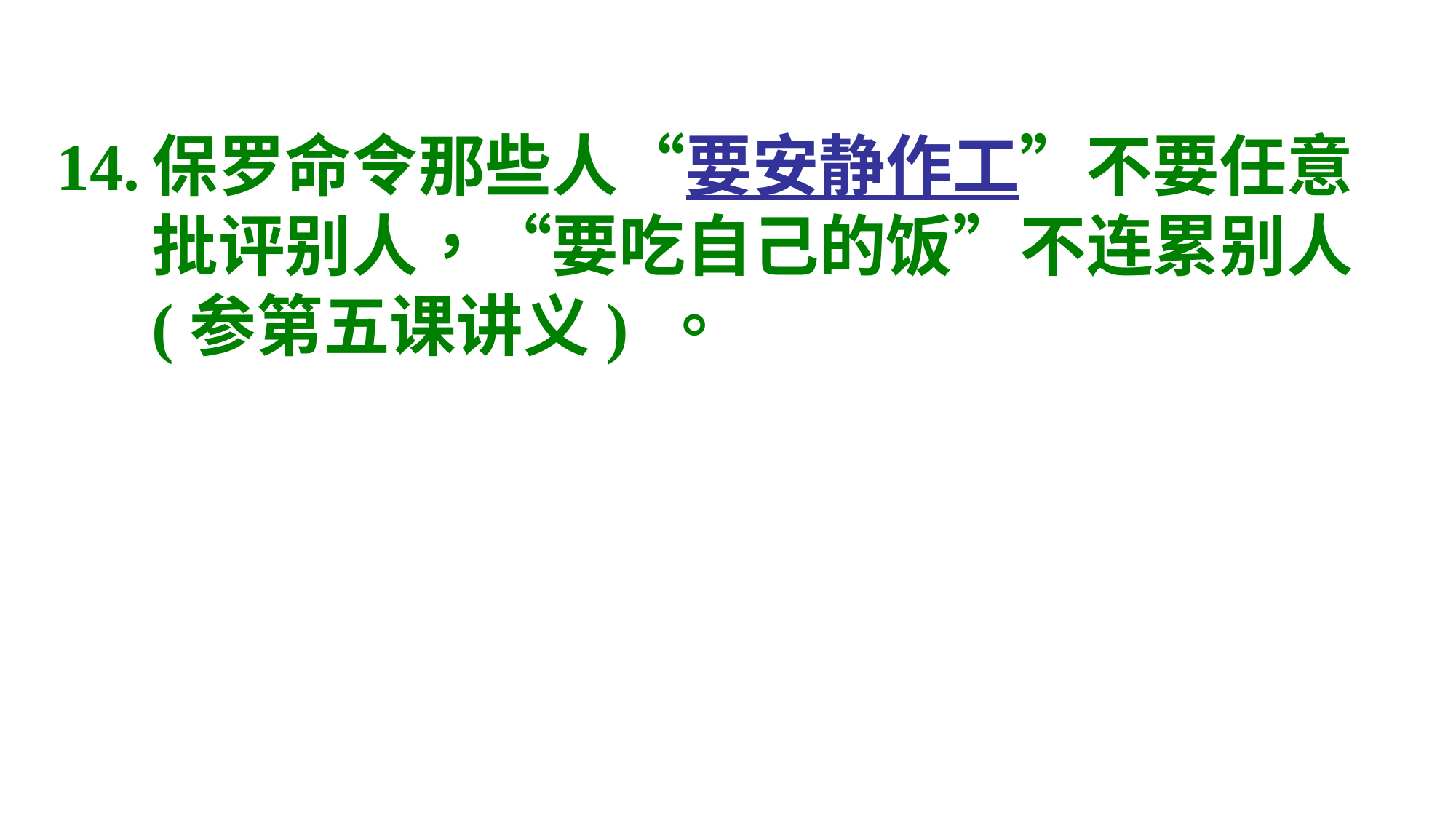

14.	保罗命令那些人“要安静作工”不要任意批评别人，“要吃自己的饭”不连累别人 (参第五课讲义) 。